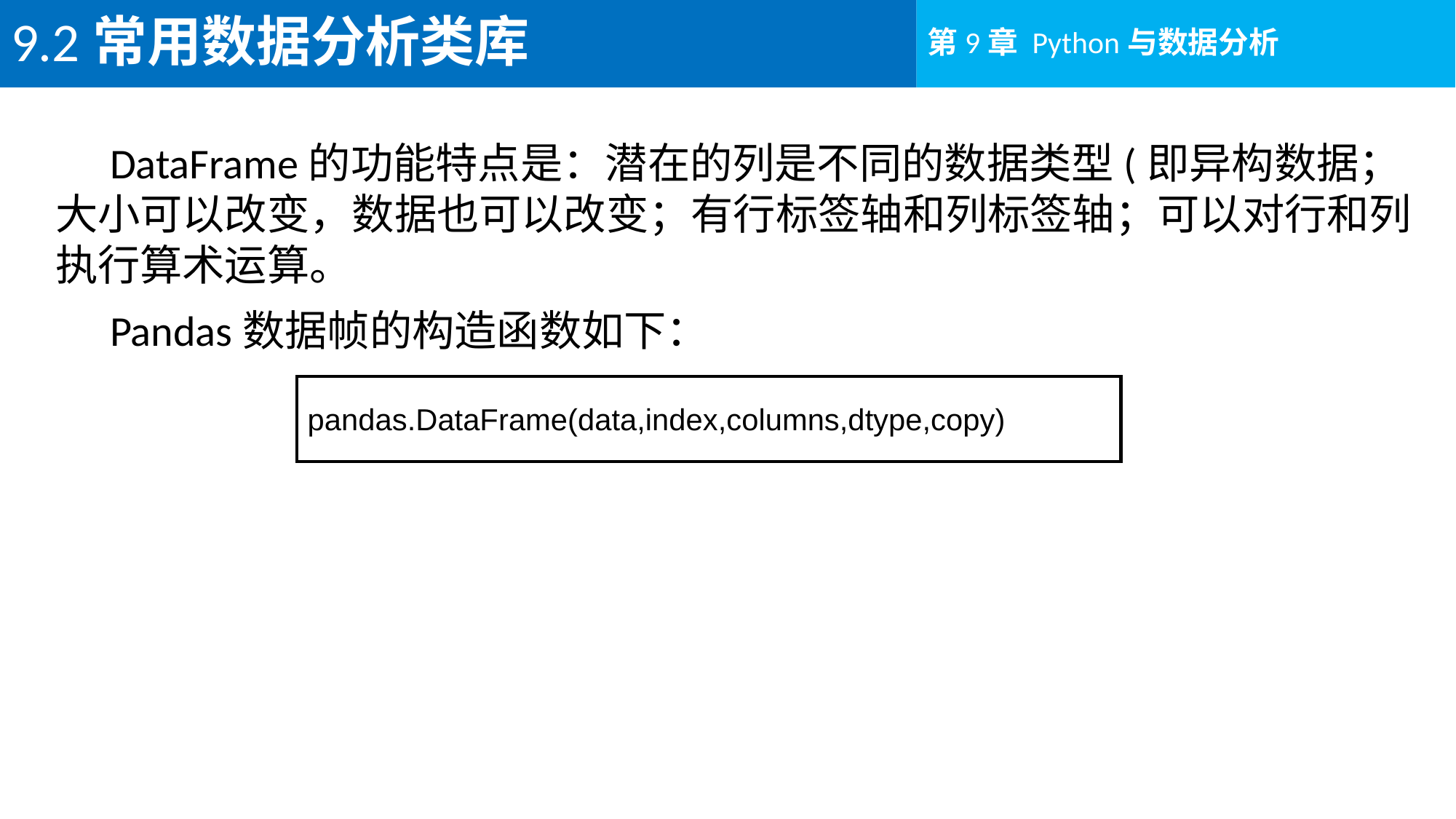

# 9.2常用数据分析类库
DataFrame的功能特点是：潜在的列是不同的数据类型(即异构数据；大小可以改变，数据也可以改变；有行标签轴和列标签轴；可以对行和列执行算术运算。
Pandas数据帧的构造函数如下：
pandas.DataFrame(data,index,columns,dtype,copy)